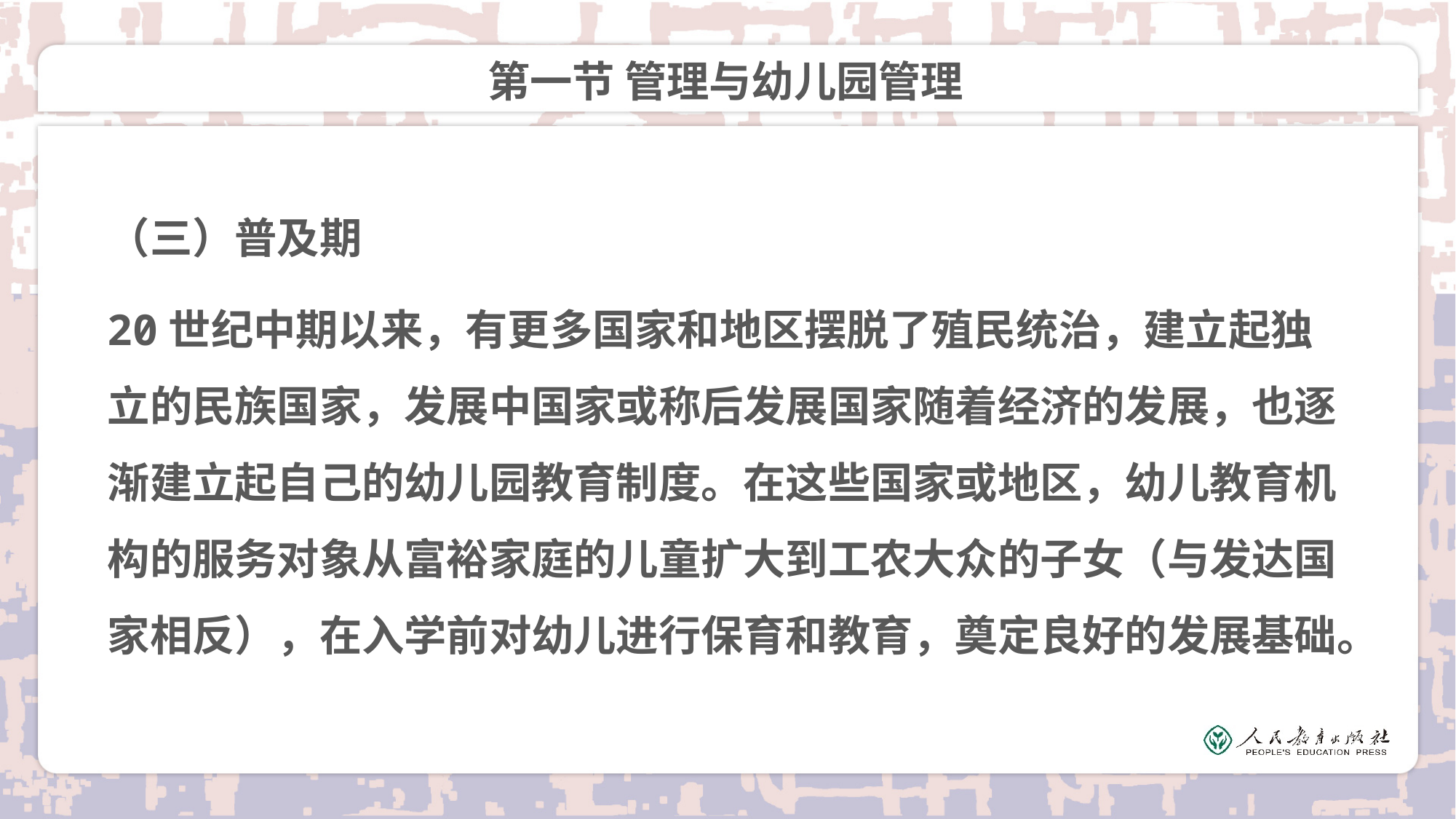

# 第一节 管理与幼儿园管理
（三）普及期
20世纪中期以来，有更多国家和地区摆脱了殖民统治，建立起独立的民族国家，发展中国家或称后发展国家随着经济的发展，也逐渐建立起自己的幼儿园教育制度。在这些国家或地区，幼儿教育机构的服务对象从富裕家庭的儿童扩大到工农大众的子女（与发达国家相反），在入学前对幼儿进行保育和教育，奠定良好的发展基础。